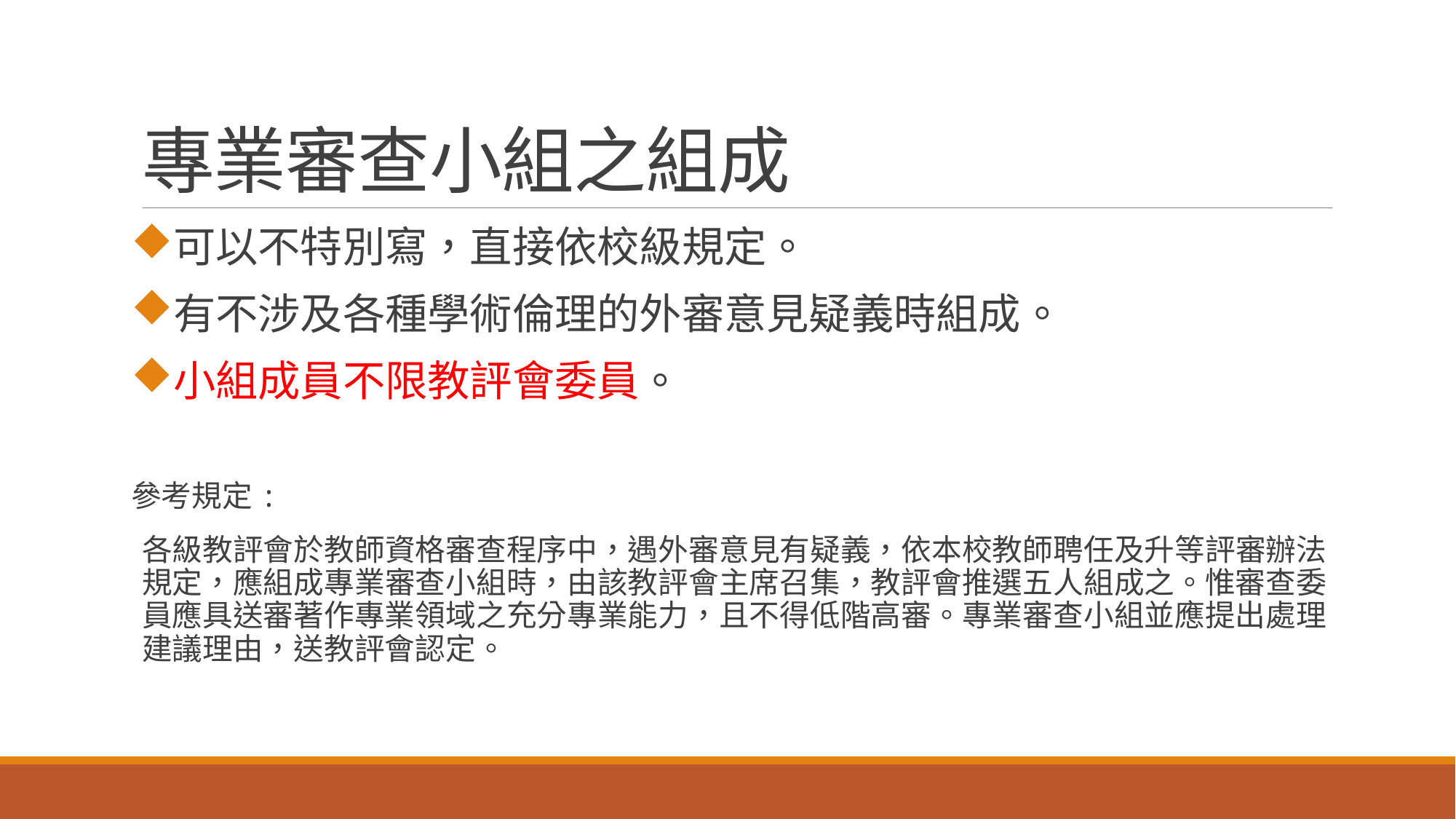

# 專業審查小組之組成
可以不特別寫，直接依校級規定。
有不涉及各種學術倫理的外審意見疑義時組成。
小組成員不限教評會委員。

參考規定:
各級教評會於教師資格審查程序中，遇外審意見有疑義，依本校教師聘任及升等評審辦法規定，應組成專業審查小組時，由該教評會主席召集，教評會推選五人組成之。惟審查委員應具送審著作專業領域之充分專業能力，且不得低階高審。專業審查小組並應提出處理建議理由，送教評會認定。